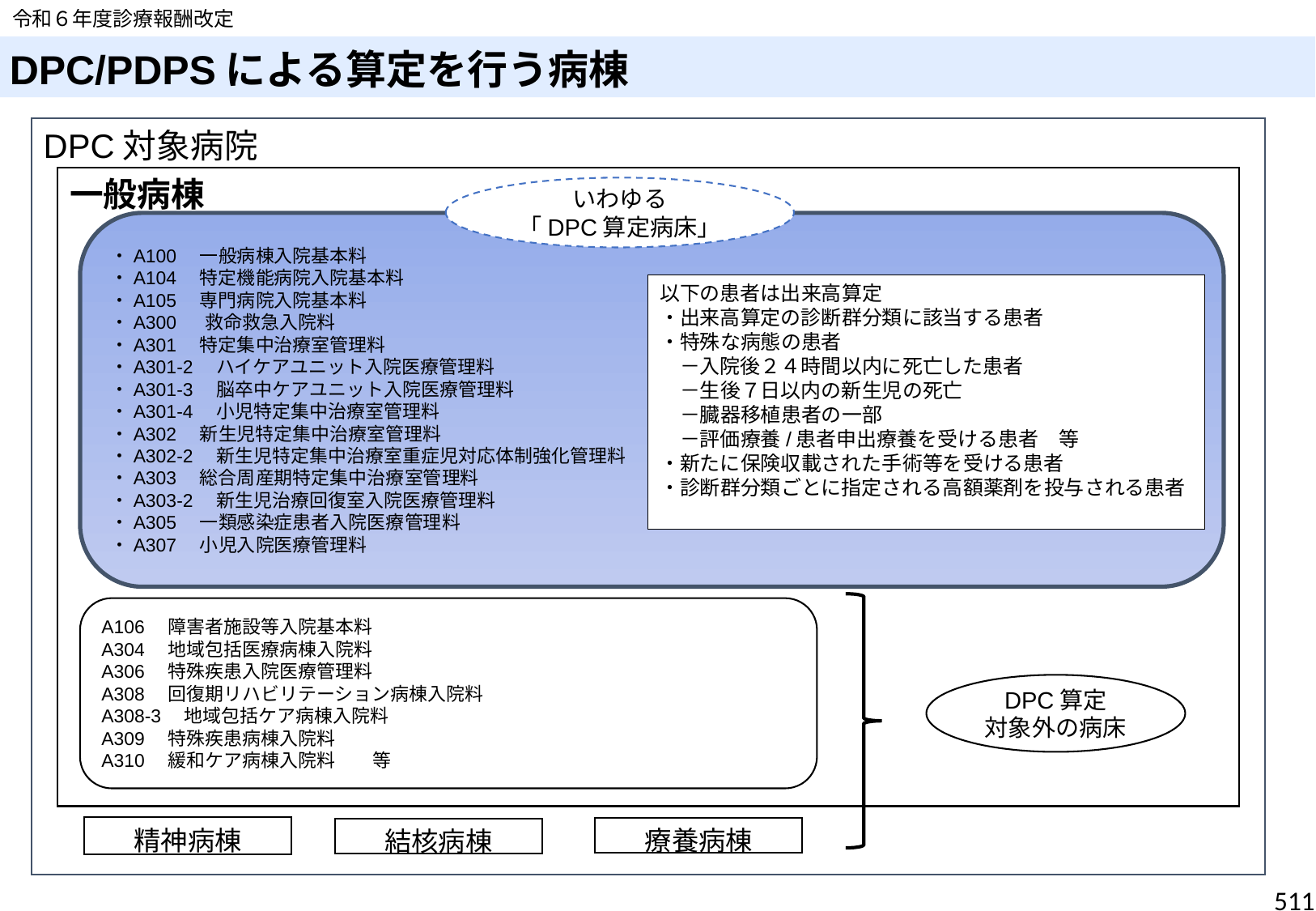

令和６年度診療報酬改定
# DPC/PDPSによる算定を行う病棟
DPC対象病院
一般病棟

精神病棟
A106　障害者施設等入院基本料
A304　地域包括医療病棟入院料
A306　特殊疾患入院医療管理料
A308　回復期リハビリテーション病棟入院料
A308-3　地域包括ケア病棟入院料
A309　特殊疾患病棟入院料
A310　緩和ケア病棟入院料　　等
・A100　一般病棟入院基本料
・A104　特定機能病院入院基本料
・A105　専門病院入院基本料
・A300 　救命救急入院料
・A301　特定集中治療室管理料
・A301-2　ハイケアユニット入院医療管理料
・A301-3　脳卒中ケアユニット入院医療管理料
・A301-4　小児特定集中治療室管理料
・A302　新生児特定集中治療室管理料
・A302-2　新生児特定集中治療室重症児対応体制強化管理料
・A303　総合周産期特定集中治療室管理料
・A303-2　新生児治療回復室入院医療管理料
・A305　一類感染症患者入院医療管理料
・A307　小児入院医療管理料
いわゆる
「DPC算定病床」
以下の患者は出来高算定
・出来高算定の診断群分類に該当する患者
・特殊な病態の患者
　－入院後２４時間以内に死亡した患者
　－生後７日以内の新生児の死亡
　－臓器移植患者の一部
　－評価療養/患者申出療養を受ける患者　等
・新たに保険収載された手術等を受ける患者
・診断群分類ごとに指定される高額薬剤を投与される患者

DPC算定
対象外の病床
療養病棟
結核病棟
511